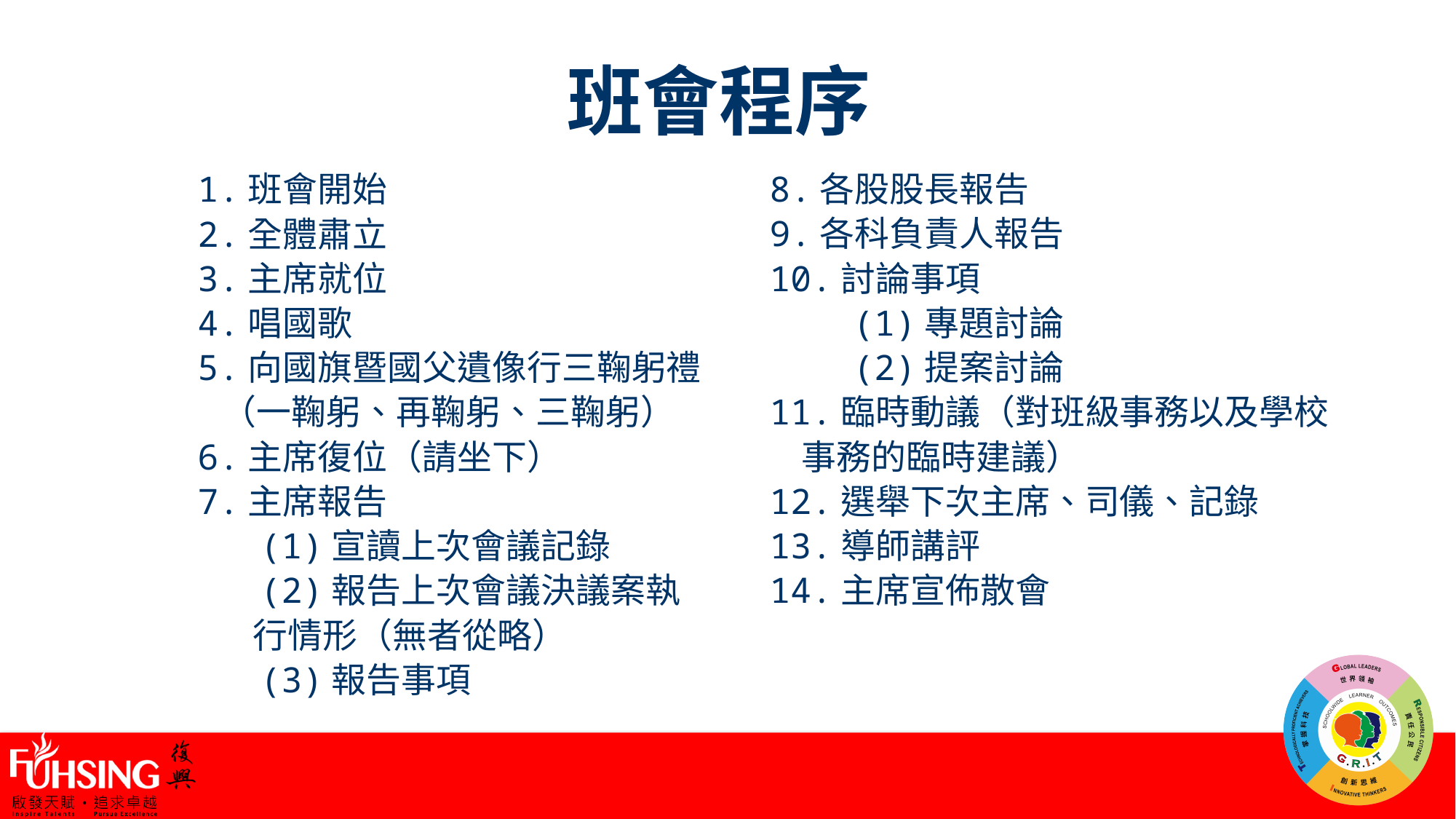

班會程序
1.班會開始
2.全體肅立
3.主席就位
4.唱國歌
5.向國旗暨國父遺像行三鞠躬禮
  （一鞠躬、再鞠躬、三鞠躬）
6.主席復位（請坐下）
7.主席報告
   (1)宣讀上次會議記錄
   (2)報告上次會議決議案執
      行情形（無者從略）
   (3)報告事項
8.各股股長報告
9.各科負責人報告
10.討論事項
    (1)專題討論
    (2)提案討論
11.臨時動議（對班級事務以及學校
   事務的臨時建議）
12.選舉下次主席、司儀、記錄
13.導師講評
14.主席宣佈散會